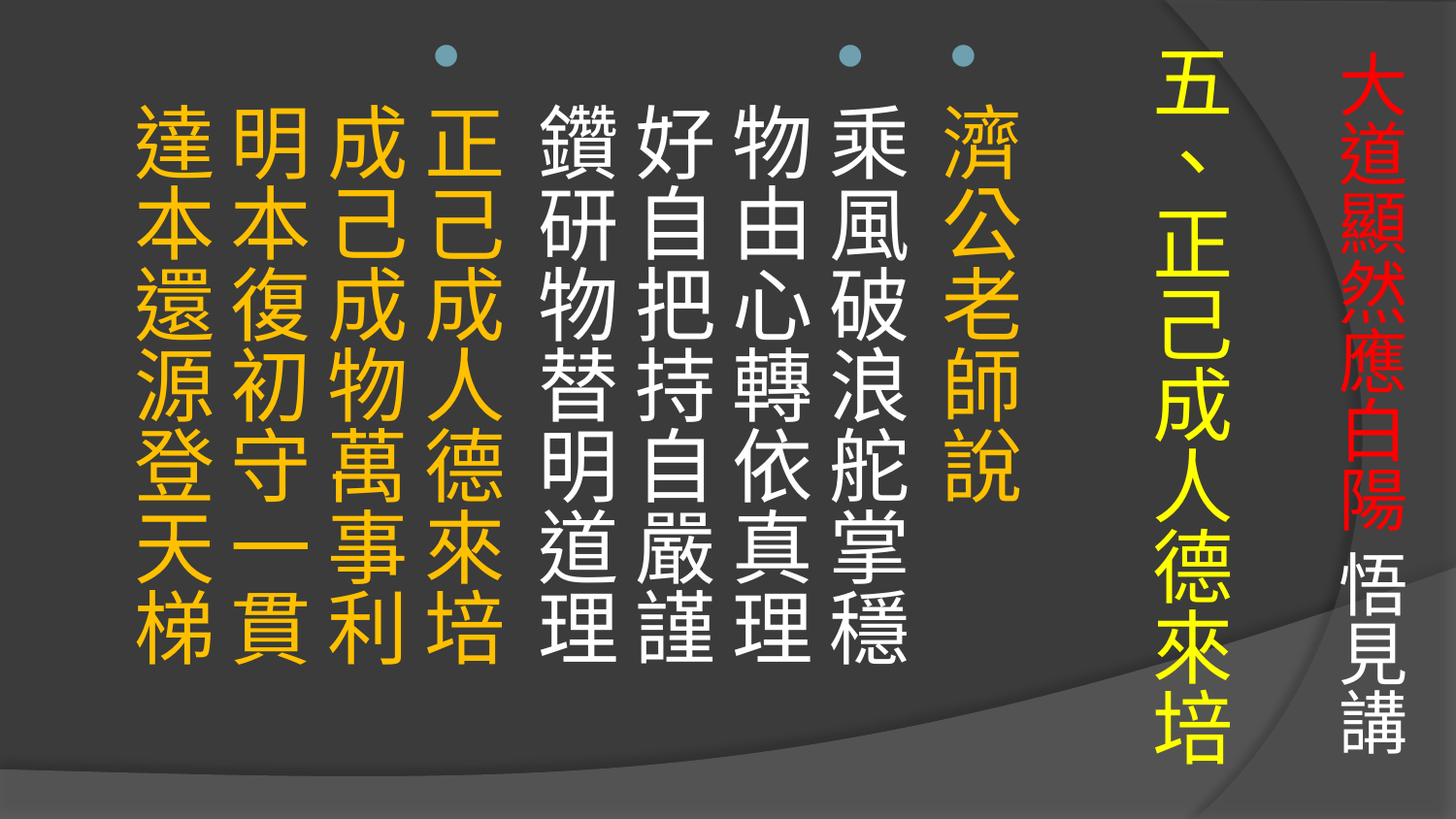

# 大道顯然應白陽 悟見講
五、正己成人德來培
濟公老師說
乘風破浪舵掌穩　物由心轉依真理 
好自把持自嚴謹　鑽研物替明道理
正己成人德來培　成己成物萬事利 
明本復初守一貫　達本還源登天梯